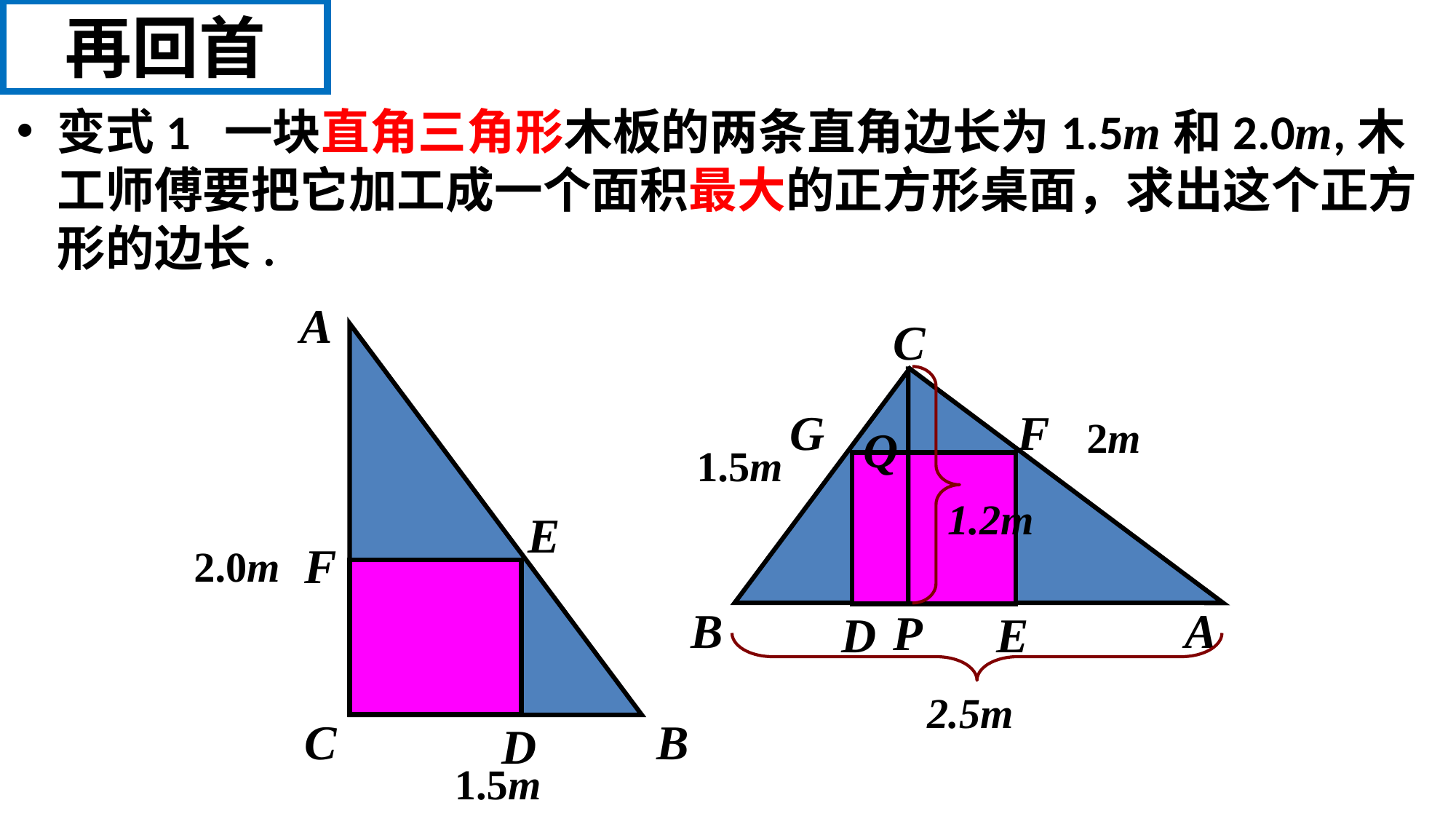

# 再回首
变式1  一块直角三角形木板的两条直角边长为1.5m和2.0m,木工师傅要把它加工成一个面积最大的正方形桌面，求出这个正方形的边长.
A
C
G
F
2m

1.5m

A
B
E
D

1.2m
Q
E
F
2.0m

P

2.5m
C
B
D
1.5m